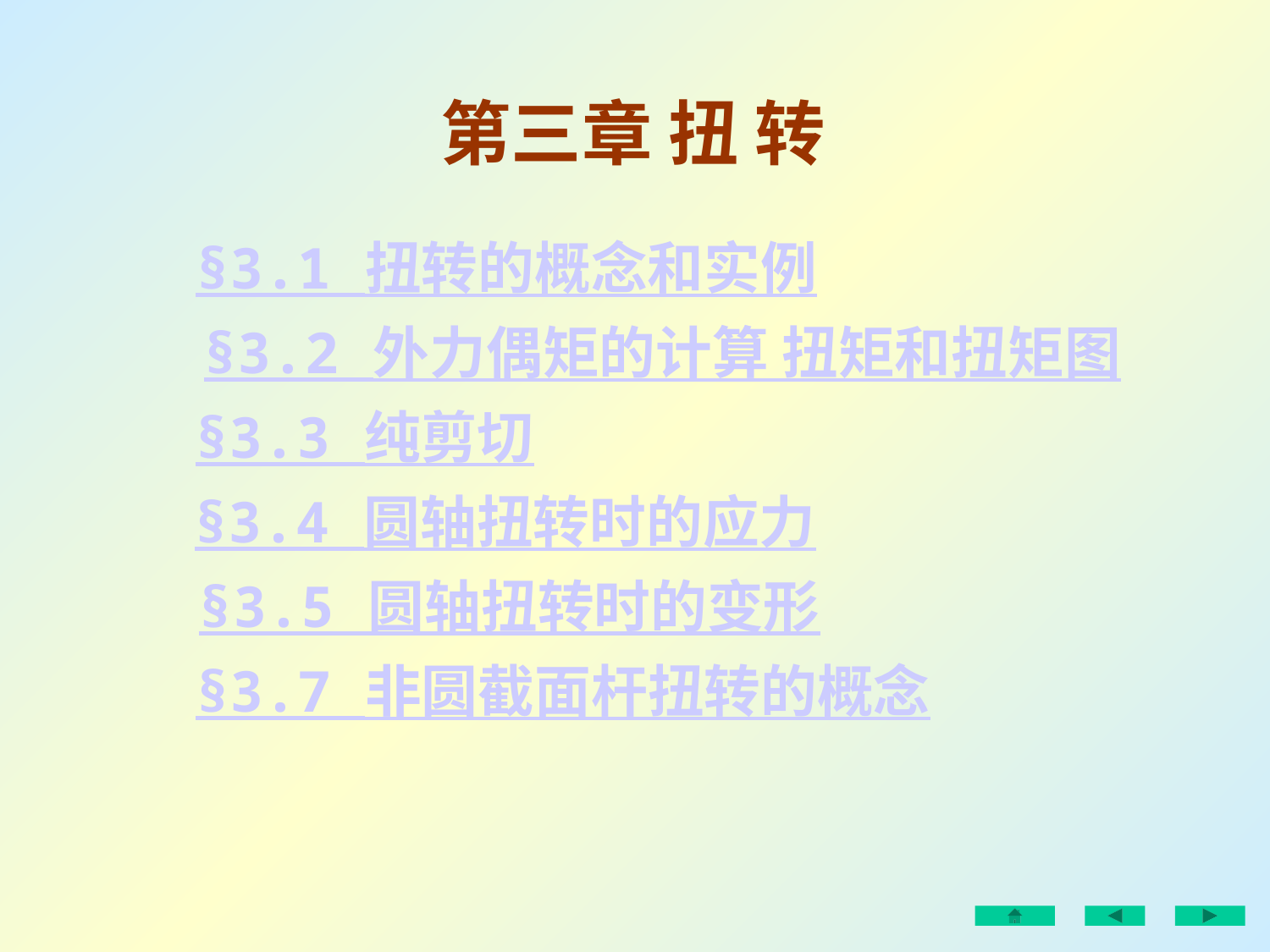

第三章 扭 转
§3.1 扭转的概念和实例
§3.2 外力偶矩的计算 扭矩和扭矩图
§3.3 纯剪切
§3.4 圆轴扭转时的应力
§3.5 圆轴扭转时的变形
§3.7 非圆截面杆扭转的概念